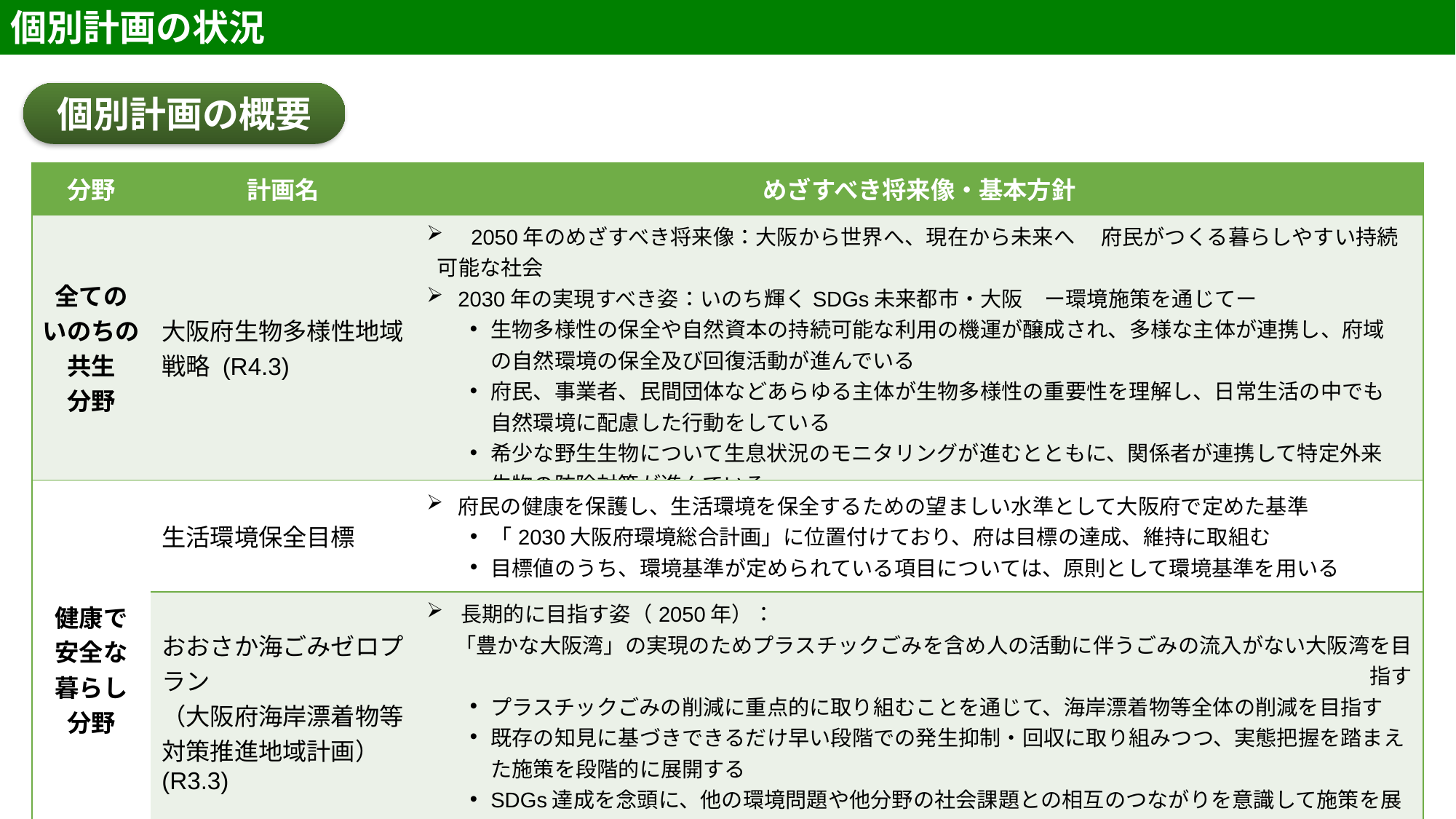

個別計画の状況
個別計画の概要
| 分野 | 計画名 | めざすべき将来像・基本方針 |
| --- | --- | --- |
| 全ての いのちの 共生 分野 | 大阪府生物多様性地域戦略 (R4.3) | 2050年のめざすべき将来像：大阪から世界へ、現在から未来へ　 府民がつくる暮らしやすい持続可能な社会 2030年の実現すべき姿：いのち輝くSDGs未来都市・大阪　ー環境施策を通じてー 生物多様性の保全や自然資本の持続可能な利用の機運が醸成され、多様な主体が連携し、府域の自然環境の保全及び回復活動が進んでいる 府民、事業者、民間団体などあらゆる主体が生物多様性の重要性を理解し、日常生活の中でも自然環境に配慮した行動をしている 希少な野生生物について生息状況のモニタリングが進むとともに、関係者が連携して特定外来生物の防除対策が進んでいる 計画の期間：2022年度から2030年度までの９年間 |
| 健康で 安全な 暮らし 分野 | 生活環境保全目標 | 府民の健康を保護し、生活環境を保全するための望ましい水準として大阪府で定めた基準 「2030大阪府環境総合計画」に位置付けており、府は目標の達成、維持に取組む 目標値のうち、環境基準が定められている項目については、原則として環境基準を用いる |
|  | おおさか海ごみゼロプラン （大阪府海岸漂着物等対策推進地域計画） (R3.3) | 長期的に目指す姿（2050年）： 　「豊かな大阪湾」の実現のためプラスチックごみを含め人の活動に伴うごみの流入がない大阪湾を目指す プラスチックごみの削減に重点的に取り組むことを通じて、海岸漂着物等全体の削減を目指す 既存の知見に基づきできるだけ早い段階での発生抑制・回収に取り組みつつ、実態把握を踏まえた施策を段階的に展開する SDGs達成を念頭に、他の環境問題や他分野の社会課題との相互のつながりを意識して施策を展開する 広域的視点を持って近隣府県や市町村、各インフラ管理者等との連携体制を構築する 計画の期間：2021年度から2030年度の10年間 |